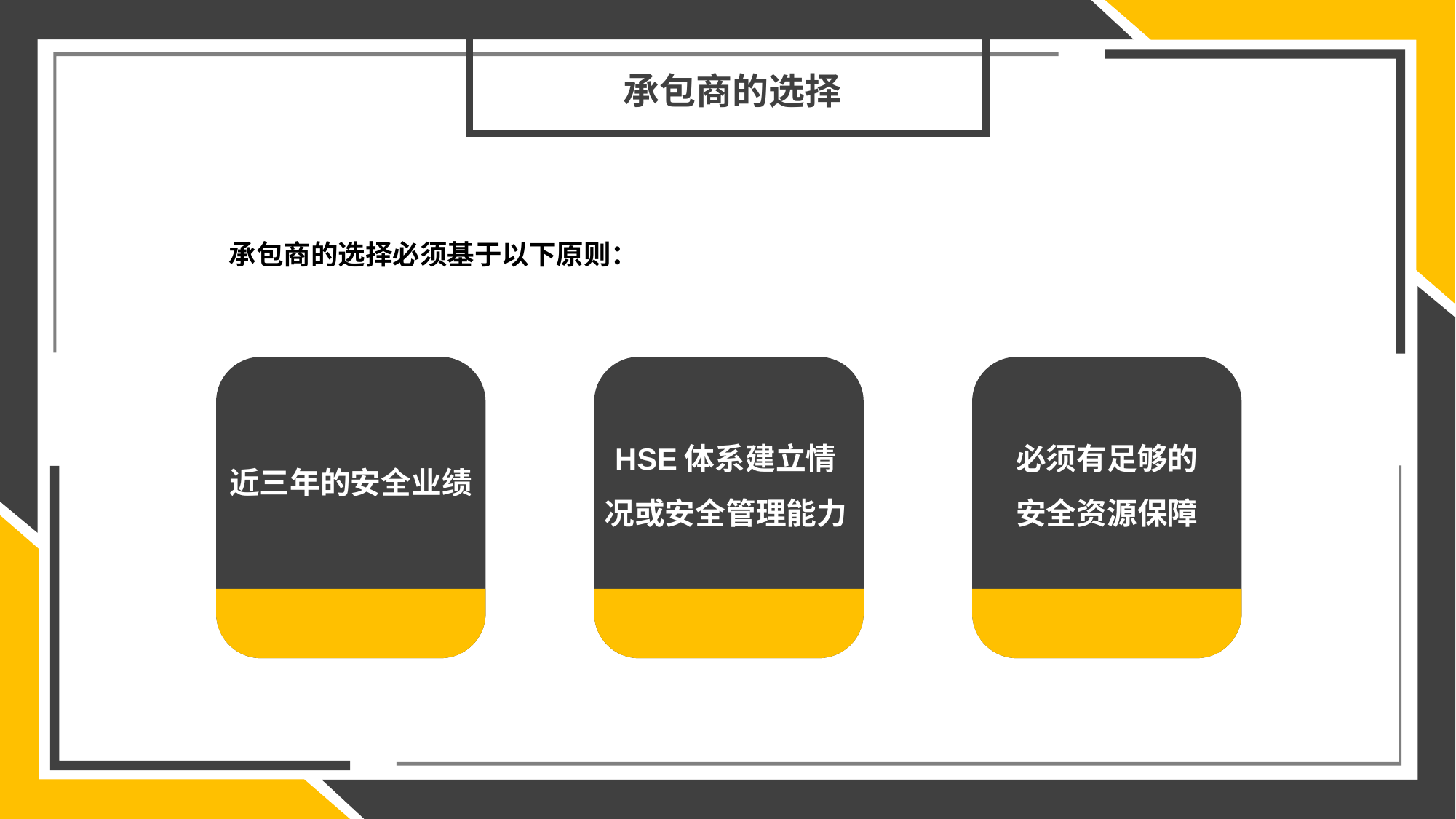

承包商的选择
承包商的选择必须基于以下原则：

HSE体系建立情况或安全管理能力
必须有足够的安全资源保障
近三年的安全业绩